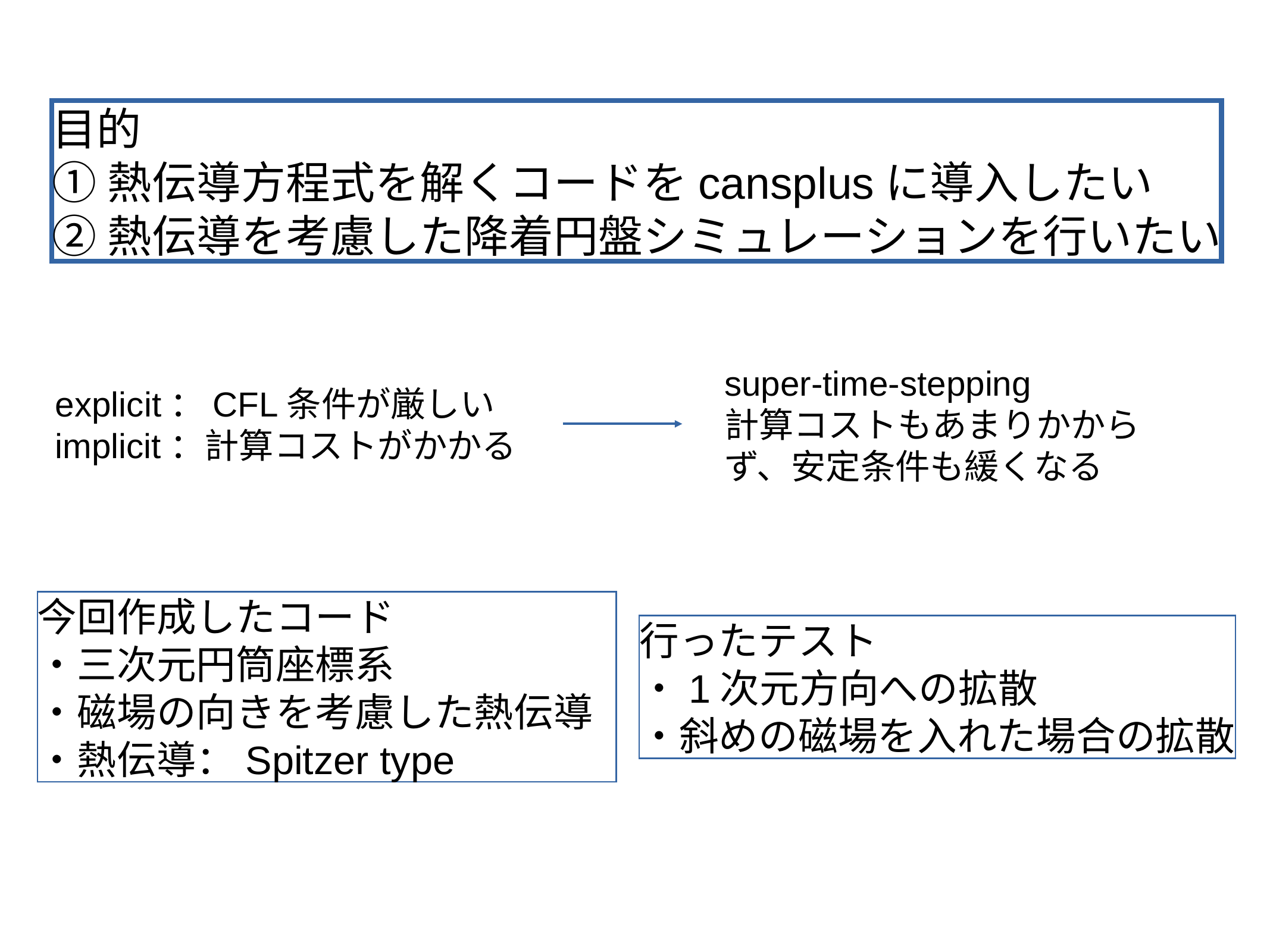

目的
①熱伝導方程式を解くコードをcansplusに導入したい
②熱伝導を考慮した降着円盤シミュレーションを行いたい
super-time-stepping
計算コストもあまりかからず、安定条件も緩くなる
explicit：CFL条件が厳しい
implicit：計算コストがかかる

今回作成したコード
・三次元円筒座標系
・磁場の向きを考慮した熱伝導
・熱伝導：Spitzer type
行ったテスト
・1次元方向への拡散
・斜めの磁場を入れた場合の拡散